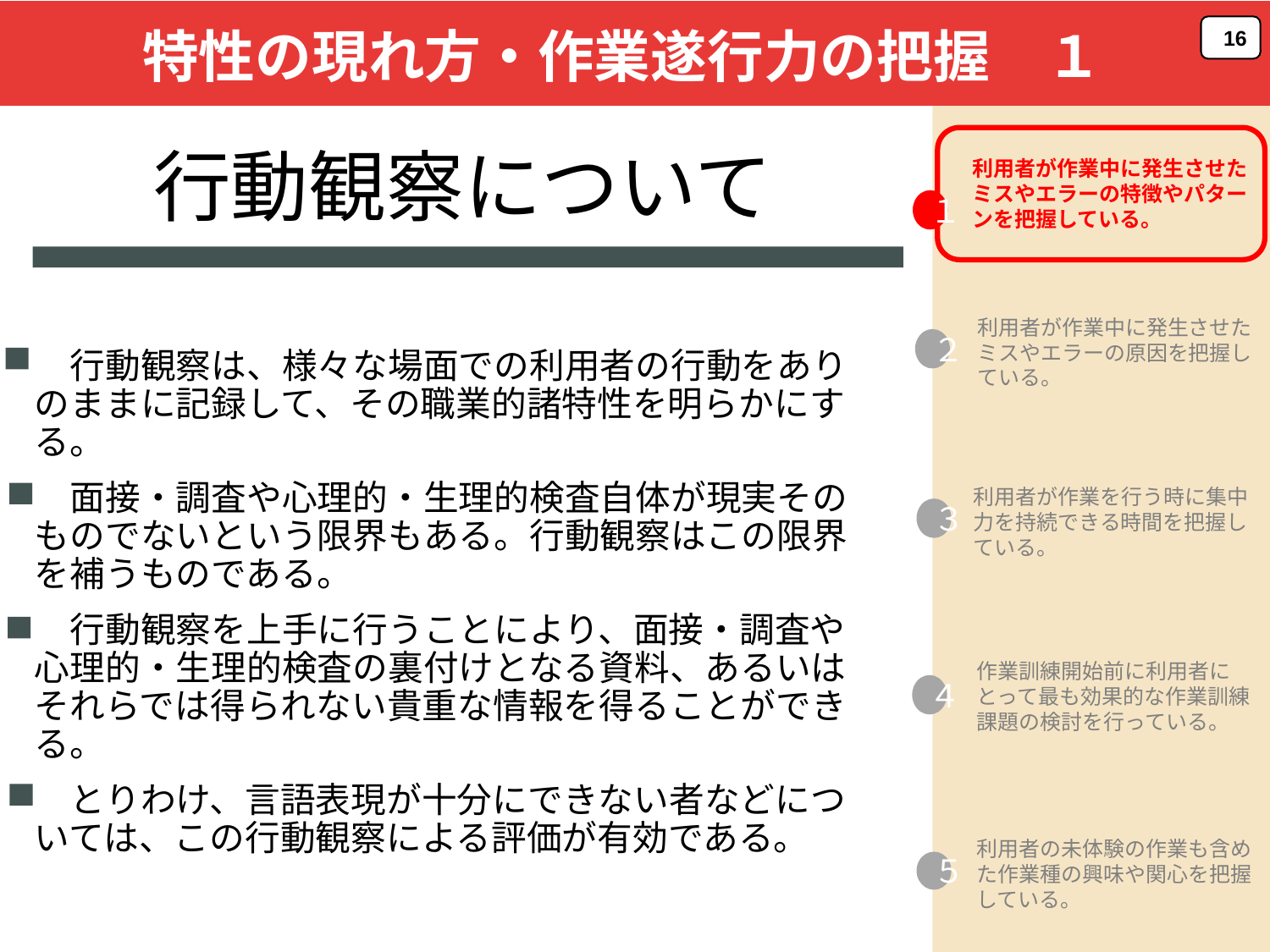

16
特性の現れ方・作業遂行力の把握　１

行動観察について
利用者が作業中に発生させたミスやエラーの特徴やパターンを把握している。
１
２
３
４
５

利用者が作業中に発生させたミスやエラーの原因を把握している。
　行動観察は、様々な場面での利用者の行動をありのままに記録して、その職業的諸特性を明らかにする。
　面接・調査や心理的・生理的検査自体が現実そのものでないという限界もある。行動観察はこの限界を補うものである。
　行動観察を上手に行うことにより、面接・調査や心理的・生理的検査の裏付けとなる資料、あるいはそれらでは得られない貴重な情報を得ることができる。
　とりわけ、言語表現が十分にできない者などについては、この行動観察による評価が有効である。

利用者が作業を行う時に集中力を持続できる時間を把握している。

作業訓練開始前に利用者にとって最も効果的な作業訓練課題の検討を行っている。

利用者の未体験の作業も含めた作業種の興味や関心を把握している。